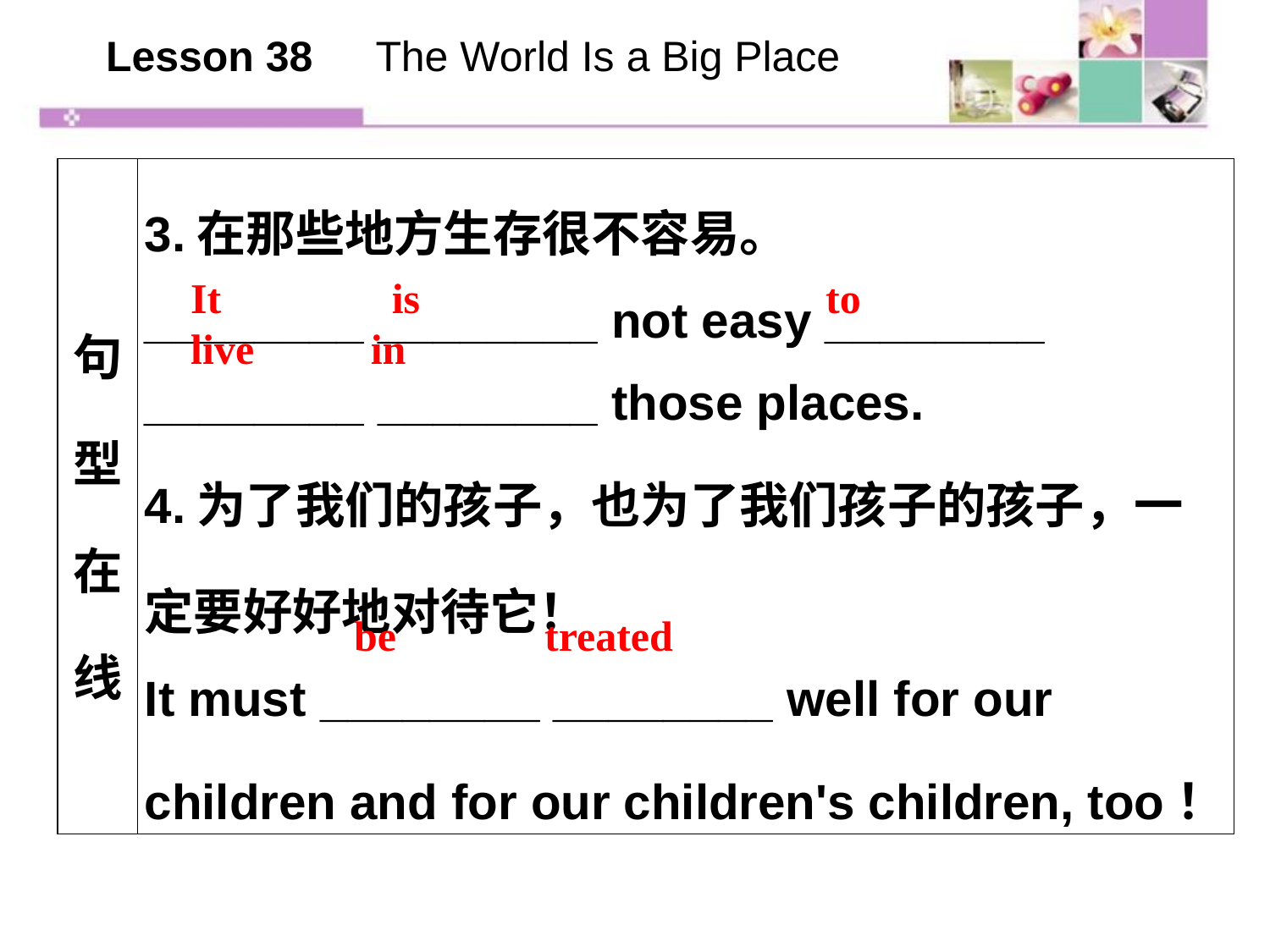

Lesson 38　The World Is a Big Place
| 句型在线 | 3.在那些地方生存很不容易。 \_\_\_\_\_\_\_\_ \_\_\_\_\_\_\_\_ not easy \_\_\_\_\_\_\_\_ \_\_\_\_\_\_\_\_ \_\_\_\_\_\_\_\_ those places. 4.为了我们的孩子，也为了我们孩子的孩子，一定要好好地对待它！ It must \_\_\_\_\_\_\_\_ \_\_\_\_\_\_\_\_ well for our children and for our children's children, too！ |
| --- | --- |
It 	       is 				to
live 	     in
be 	      treated